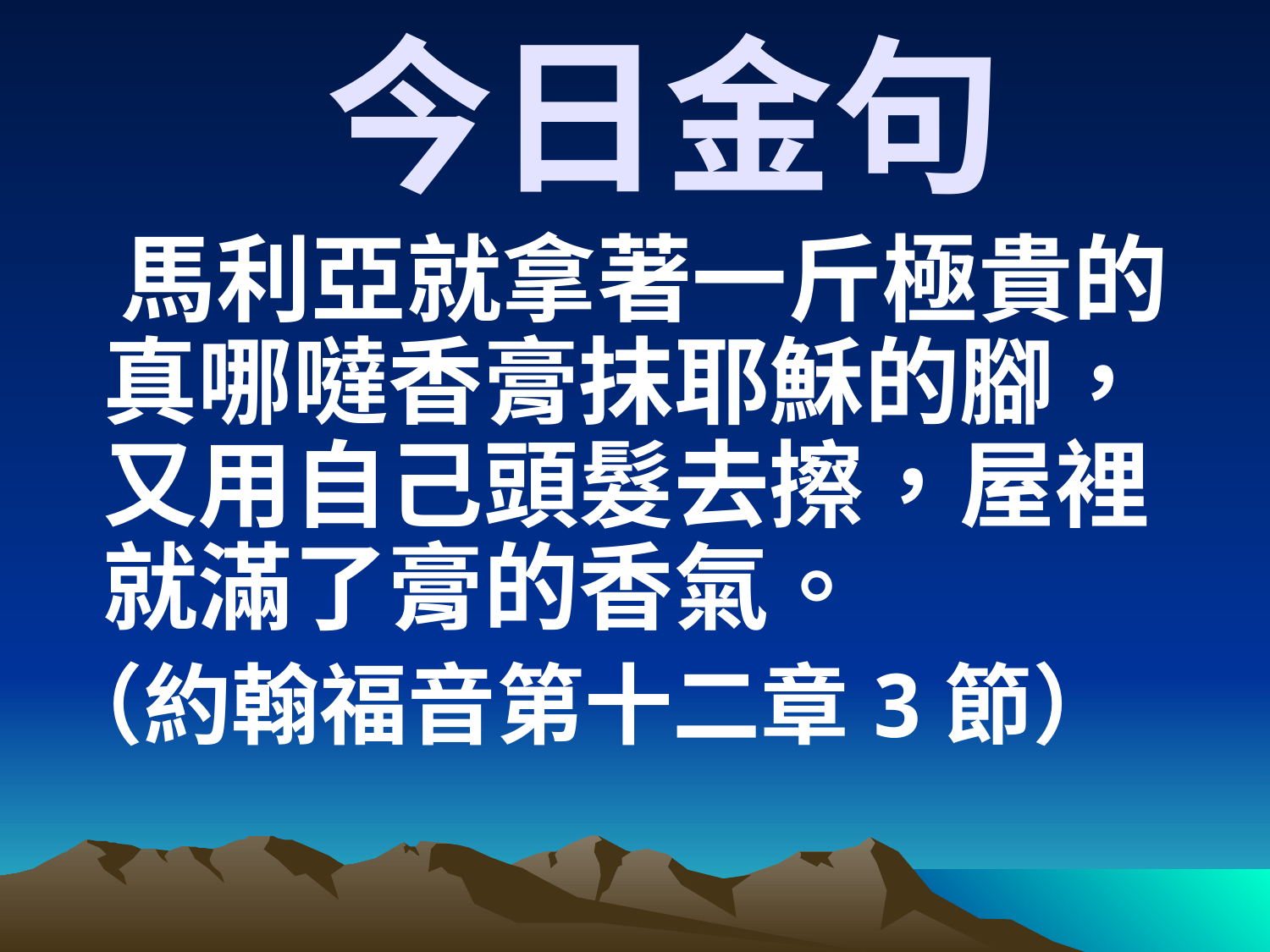

# 今日金句

  馬利亞就拿著一斤極貴的真哪噠香膏抹耶穌的腳，又用自己頭髮去擦，屋裡就滿了膏的香氣。
（約翰福音第十二章3節）